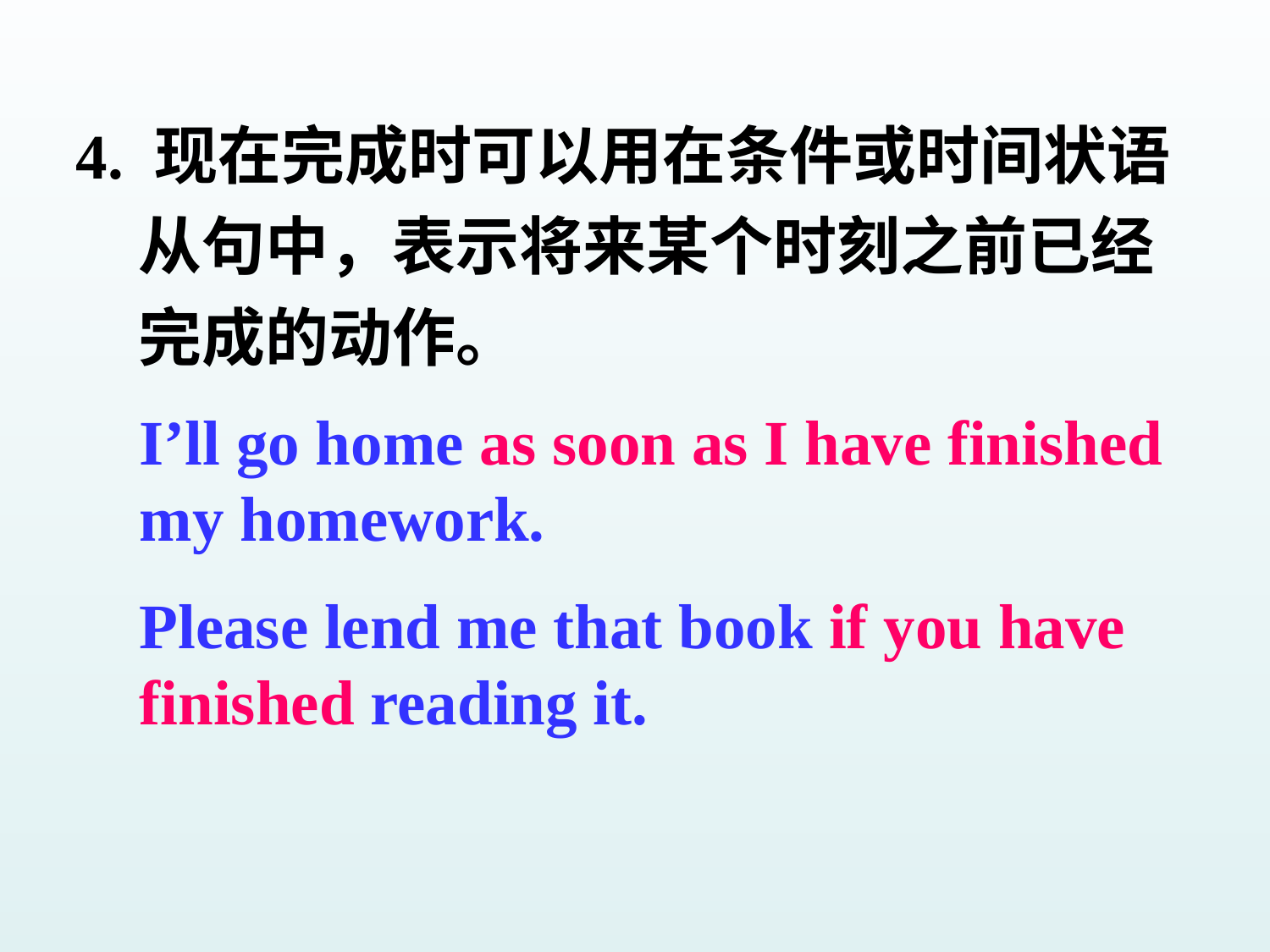

4. 现在完成时可以用在条件或时间状语从句中，表示将来某个时刻之前已经完成的动作。
I’ll go home as soon as I have finished my homework.
Please lend me that book if you have  finished reading it.